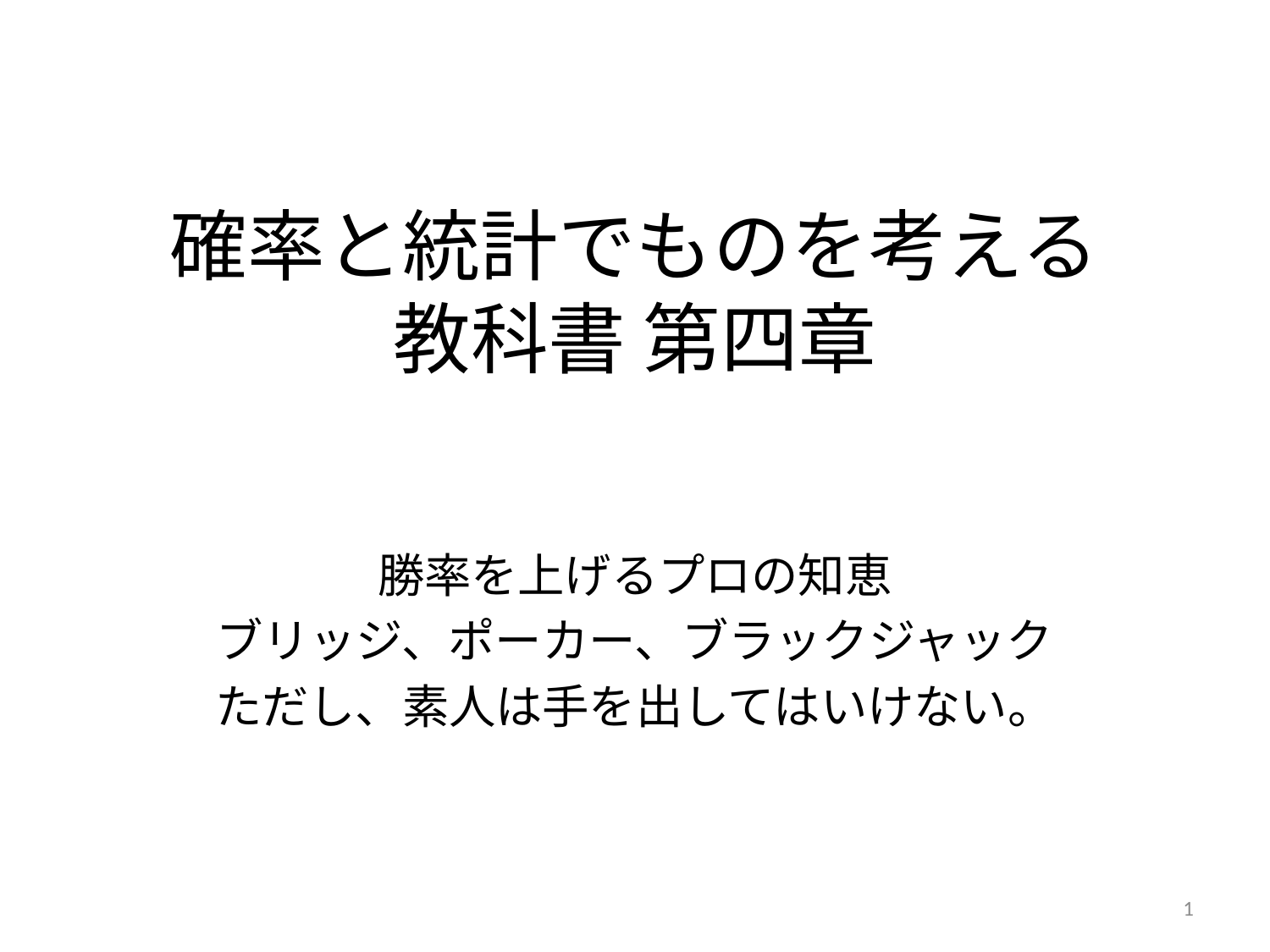

# 確率と統計でものを考える 教科書 第四章
勝率を上げるプロの知恵
ブリッジ、ポーカー、ブラックジャック
ただし、素人は手を出してはいけない。
1